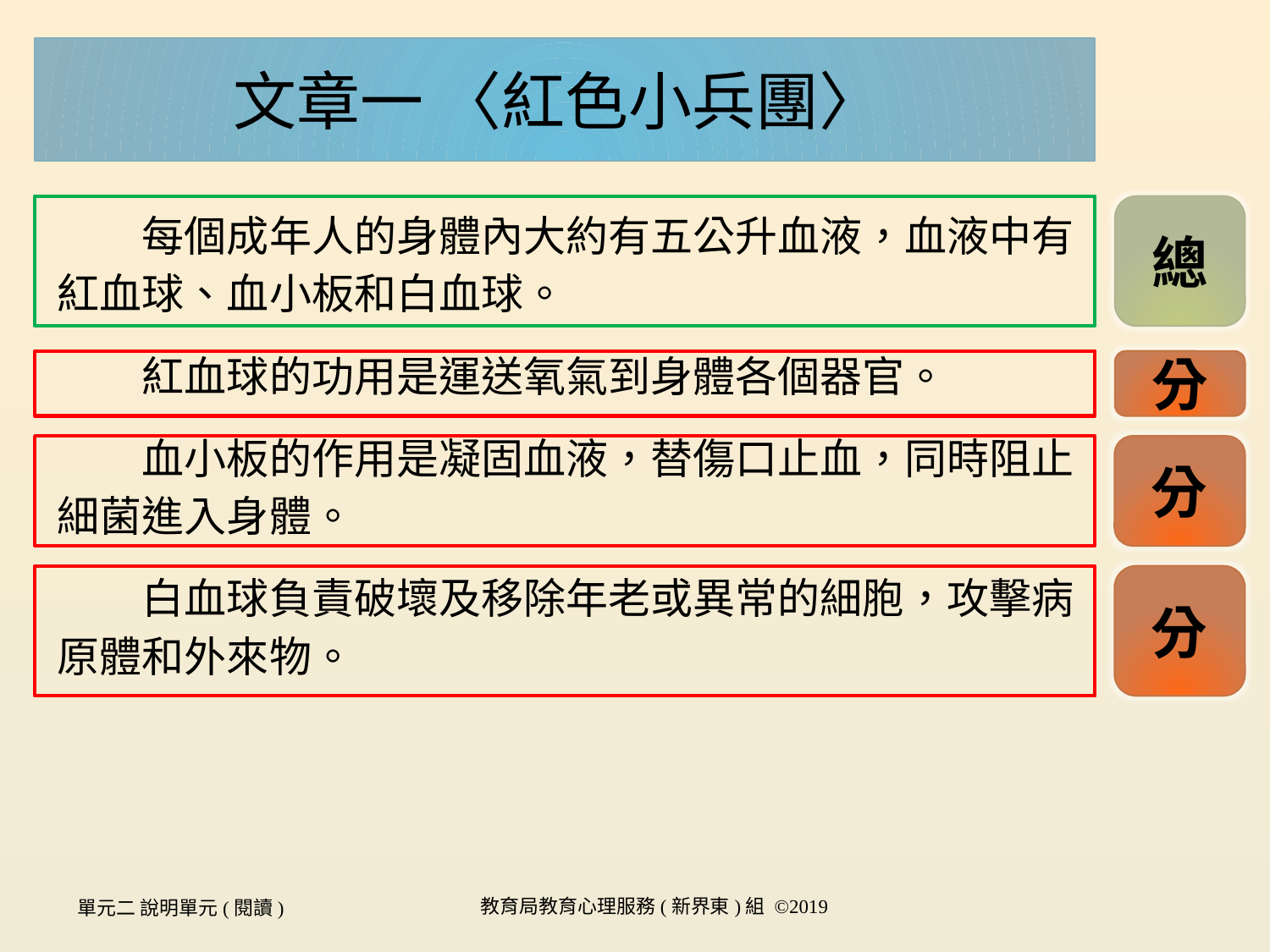

# 文章一 〈紅色小兵團〉

　　每個成年人的身體內大約有五公升血液，血液中有紅血球、血小板和白血球。
　　紅血球的功用是運送氧氣到身體各個器官。
　　血小板的作用是凝固血液，替傷口止血，同時阻止細菌進入身體。
　　白血球負責破壞及移除年老或異常的細胞，攻擊病原體和外來物。
總

分

分

分
單元二 說明單元(閱讀)
教育局教育心理服務(新界東)組 ©2019
14